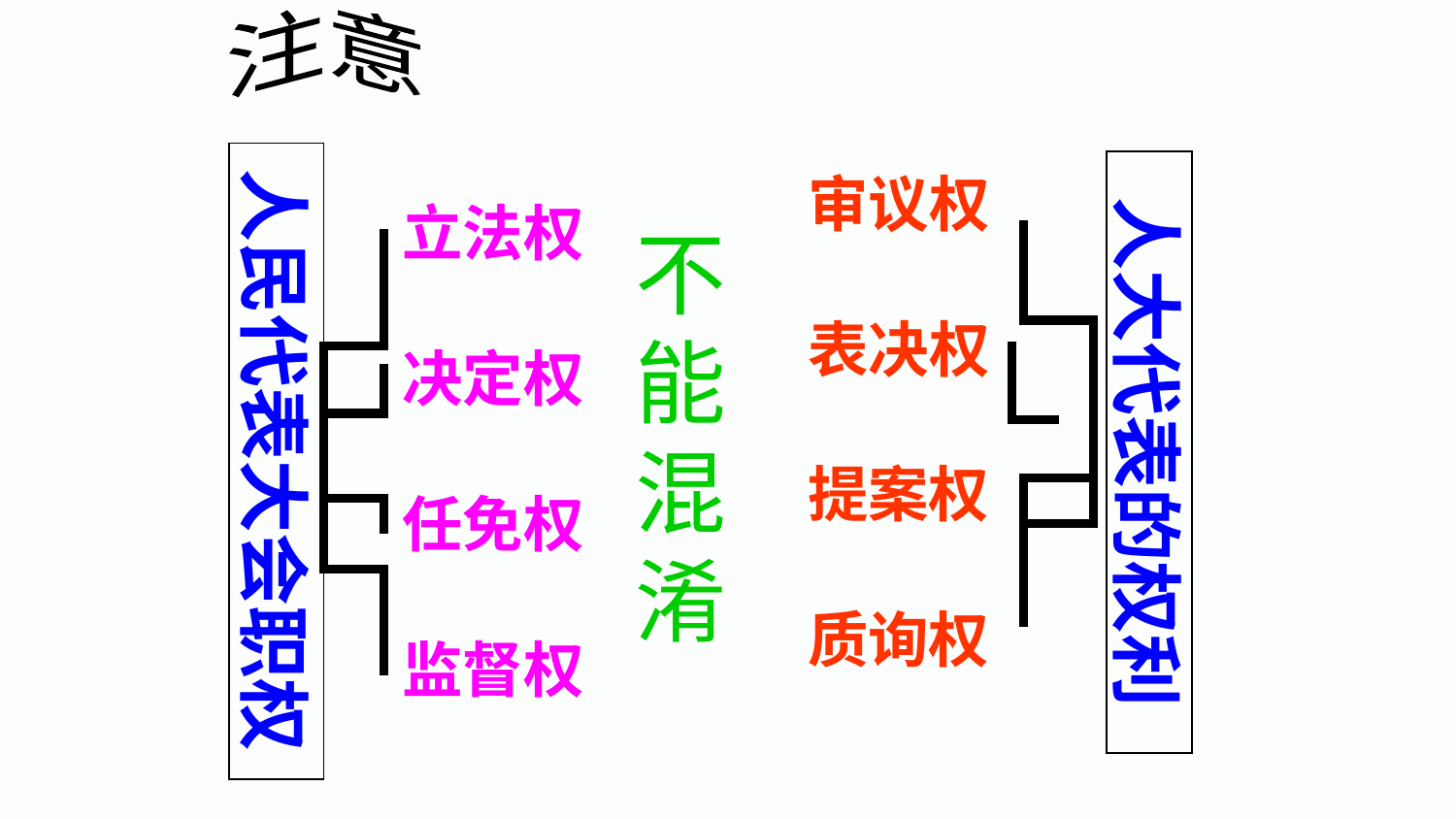

注意
人民代表大会职权
人大代表的权利

审议权

表决权

提案权

质询权
立法权

决定权

任免权

监督权
不能混淆